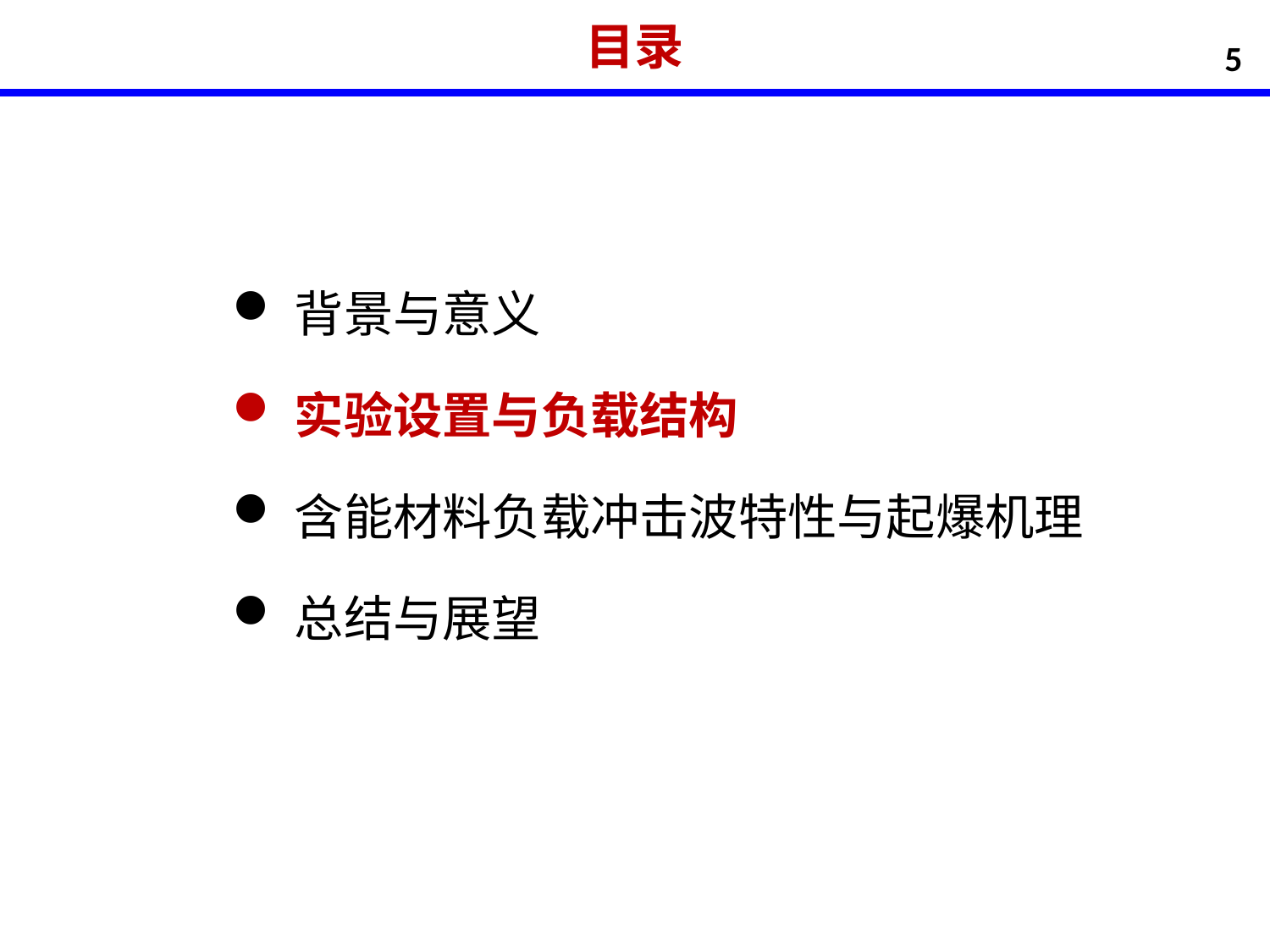

目录
5
背景与意义
实验设置与负载结构
含能材料负载冲击波特性与起爆机理
总结与展望